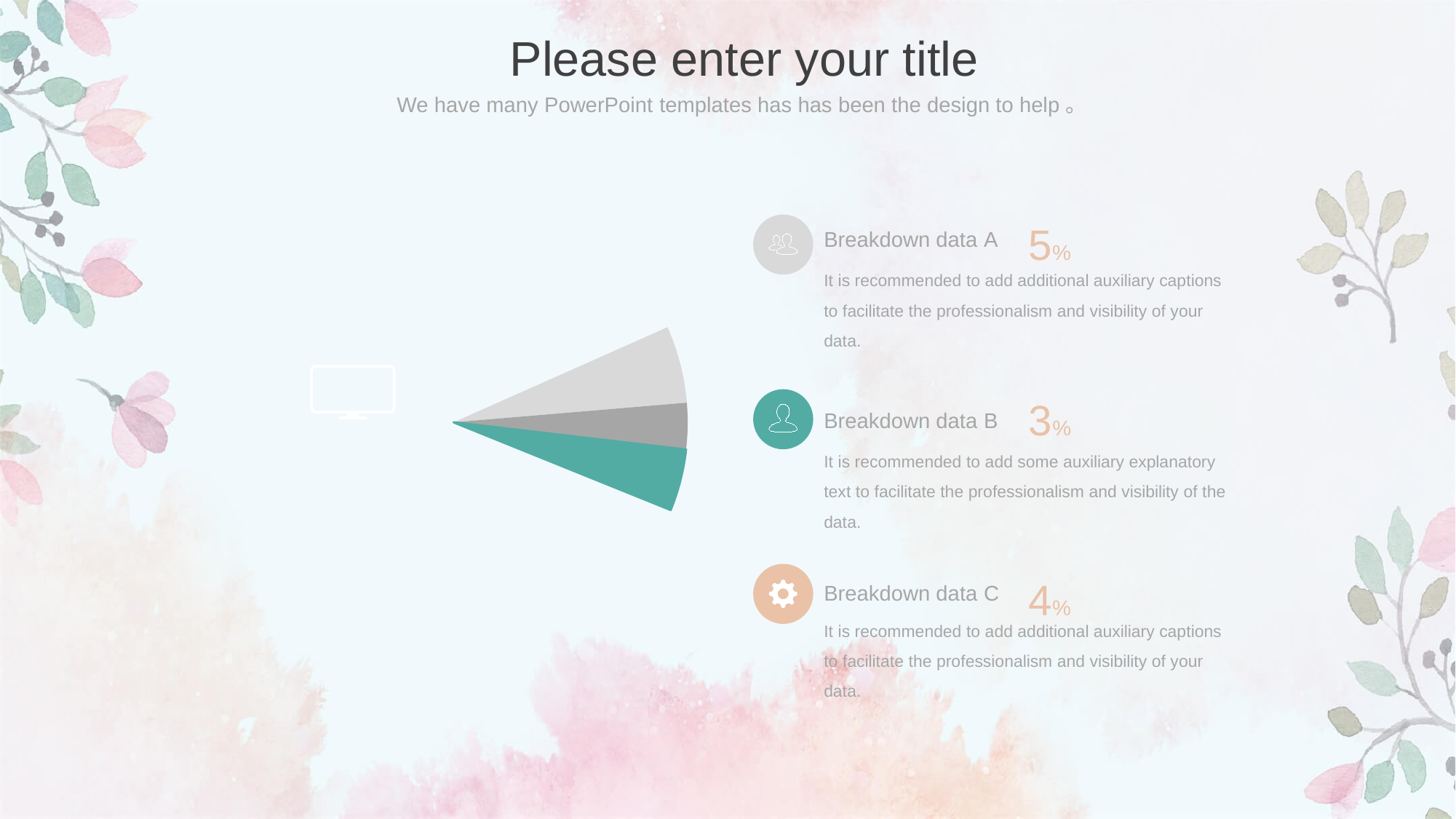

Please enter your title
We have many PowerPoint templates has has been the design to help。

### Chart

| Category | 辅助 | 占比 |
|---|---|---|
| A | 82.0 | 82.0 |
| B | 5.0 | 12.0 |
5%
Breakdown data A

It is recommended to add additional auxiliary captions to facilitate the professionalism and visibility of your data.
3%

Breakdown data B

It is recommended to add some auxiliary explanatory text to facilitate the professionalism and visibility of the data.
4%
Breakdown data C

It is recommended to add additional auxiliary captions to facilitate the professionalism and visibility of your data.